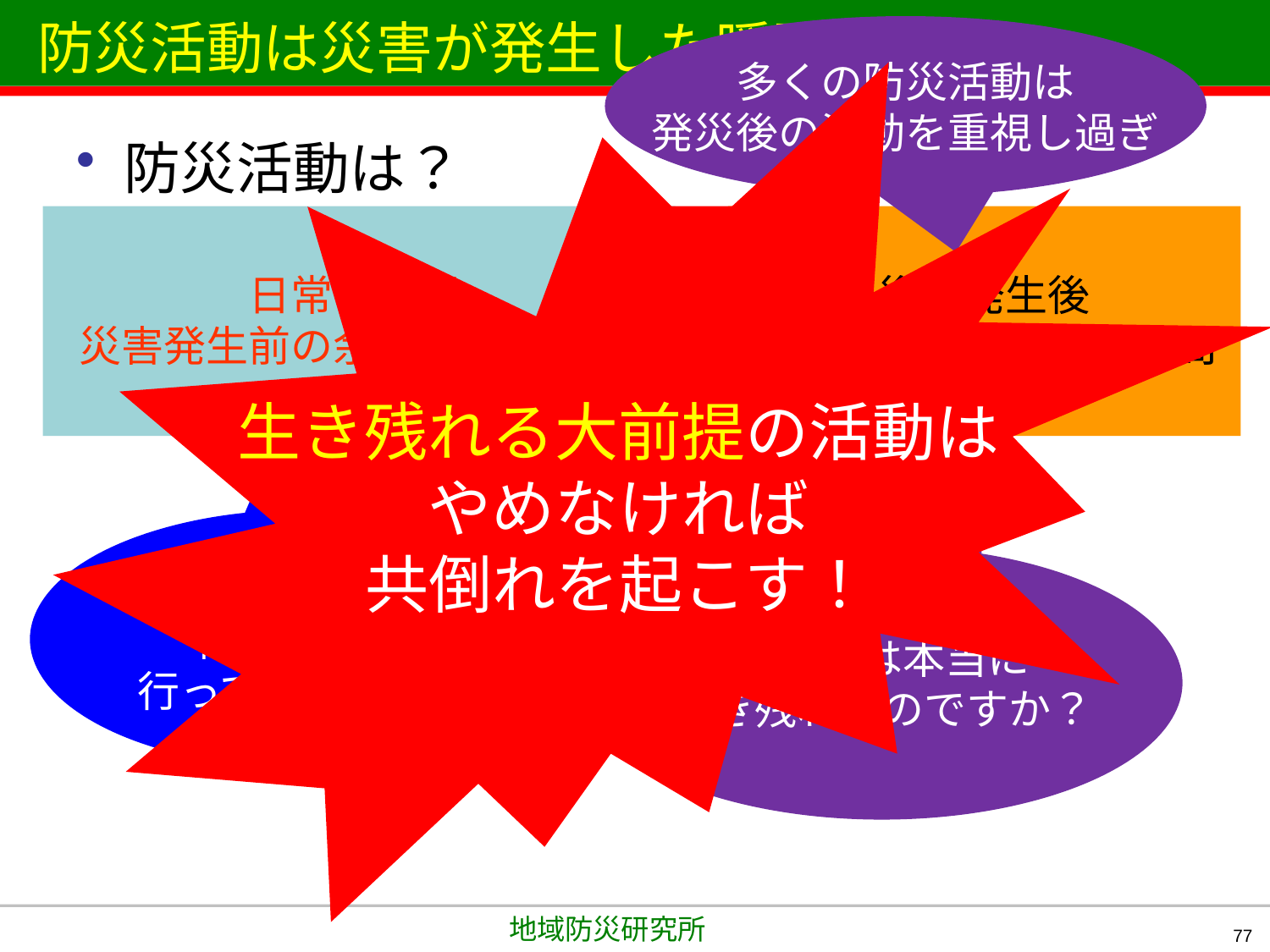

# 防災活動は災害が発生した瞬間に？
多くの防災活動は
発災後の活動を重視し過ぎ
生き残れる大前提の活動は
やめなければ
共倒れを起こす！
防災活動は？

日常の時間
災害発生前の余裕のある時間
災害発生後
事後処理・事後対応時間
発 災
発生したこの瞬間に
防災活動は
終えていることが重要！
事後処理・事後対応は
生き残れて
はじめて活動できるもの
余裕の時間内で
防災活動を
行っておくこと！
あなたは本当に
生き残れるのですか？